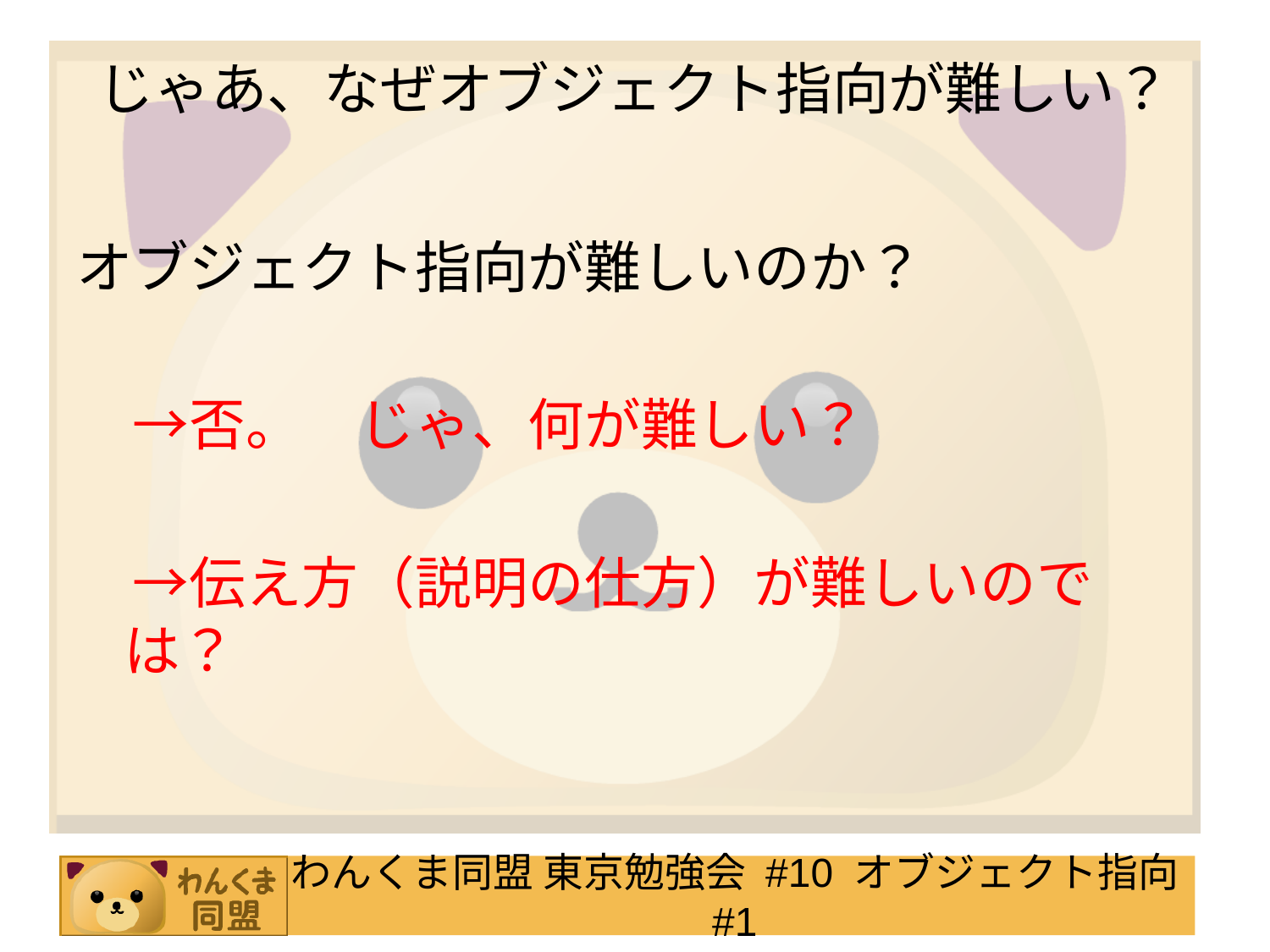

# じゃあ、なぜオブジェクト指向が難しい？

オブジェクト指向が難しいのか？

　→否。　じゃ、何が難しい？

　→伝え方（説明の仕方）が難しいのでは？